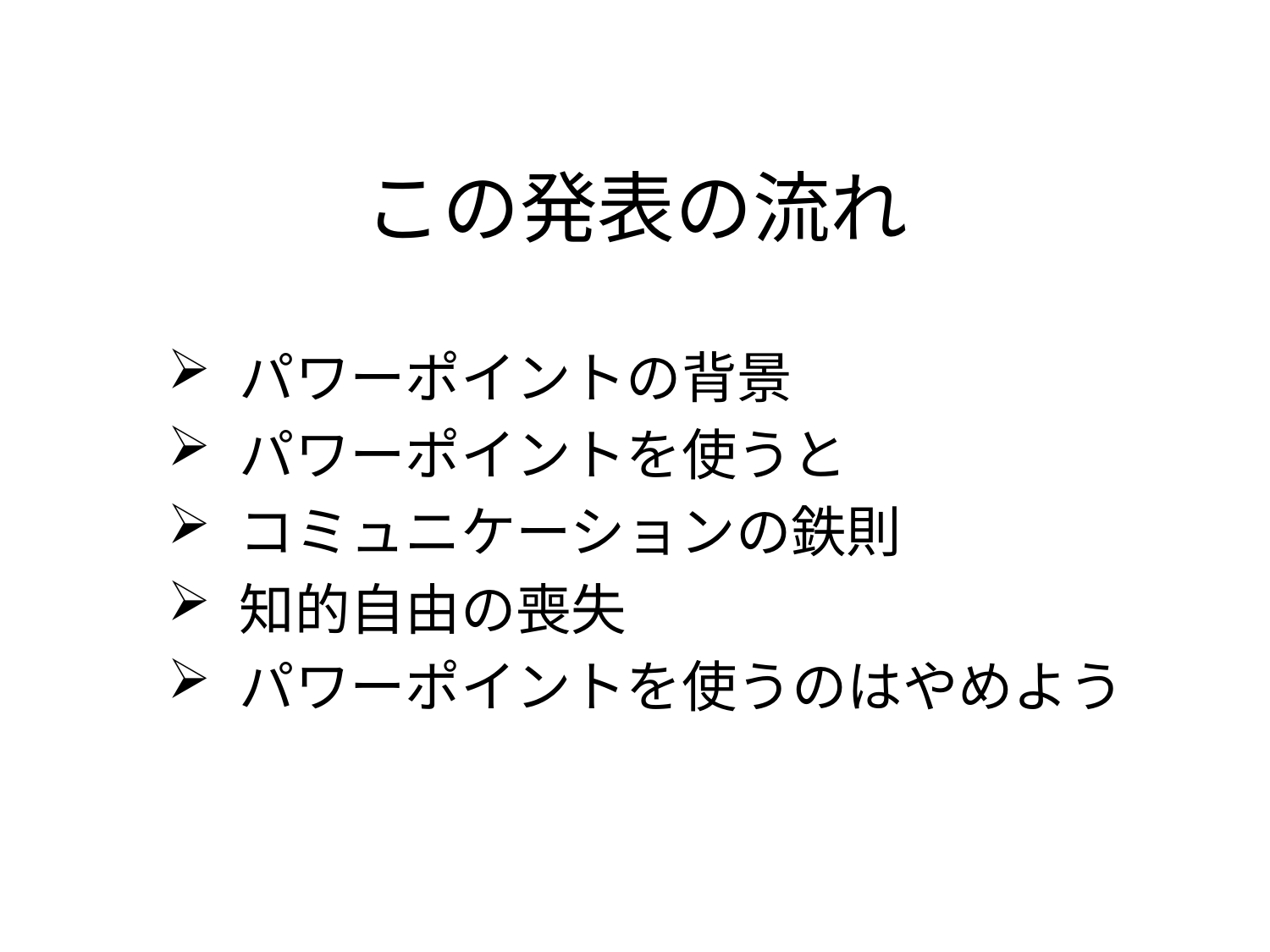

# この発表の流れ
 パワーポイントの背景
 パワーポイントを使うと
 コミュニケーションの鉄則
 知的自由の喪失
 パワーポイントを使うのはやめよう